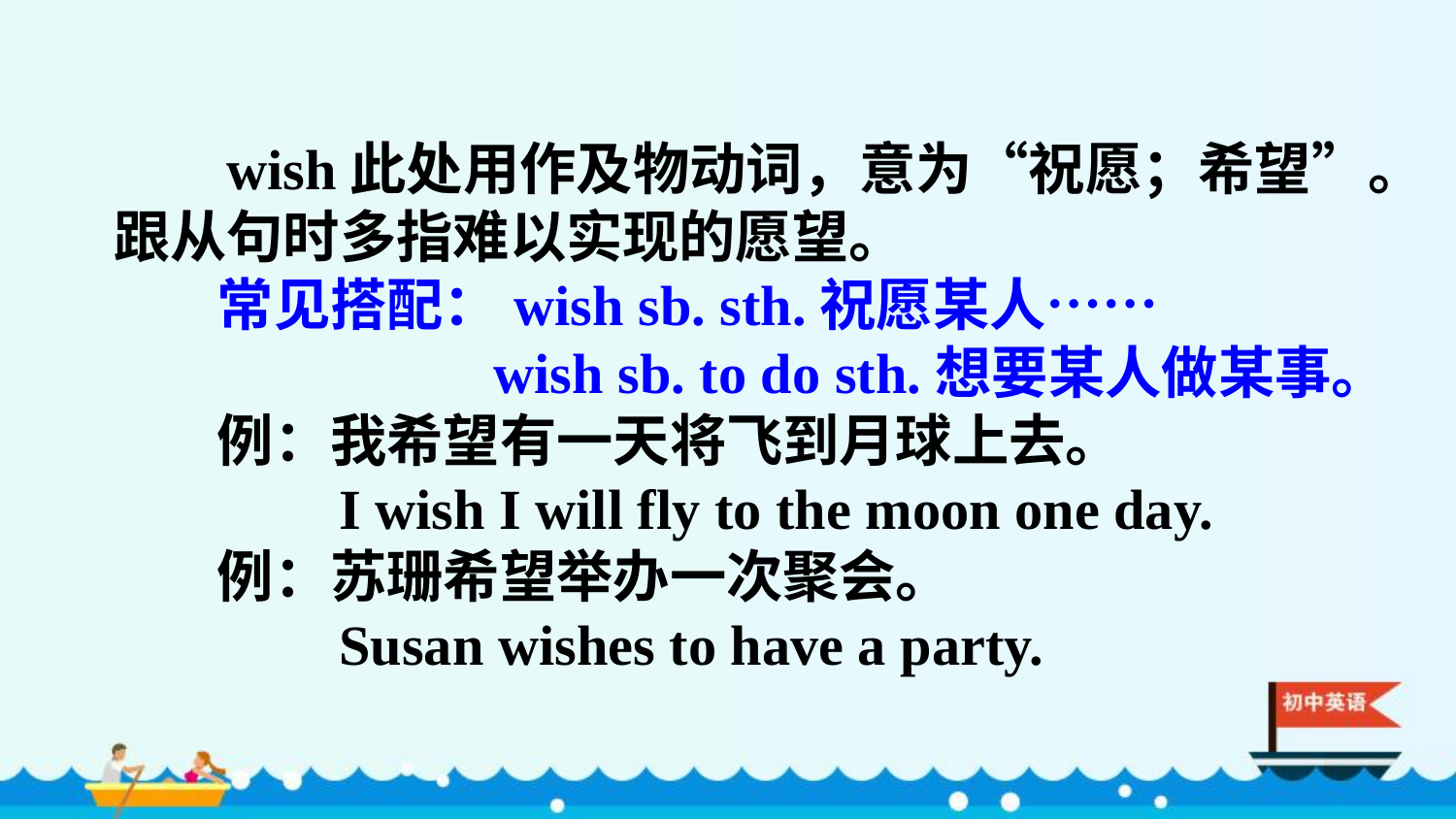

wish此处用作及物动词，意为“祝愿；希望”。跟从句时多指难以实现的愿望。
       常见搭配：wish sb. sth.祝愿某人……
                           wish sb. to do sth.想要某人做某事。
       例：我希望有一天将飞到月球上去。
                I wish I will fly to the moon one day.
       例：苏珊希望举办一次聚会。
                Susan wishes to have a party.